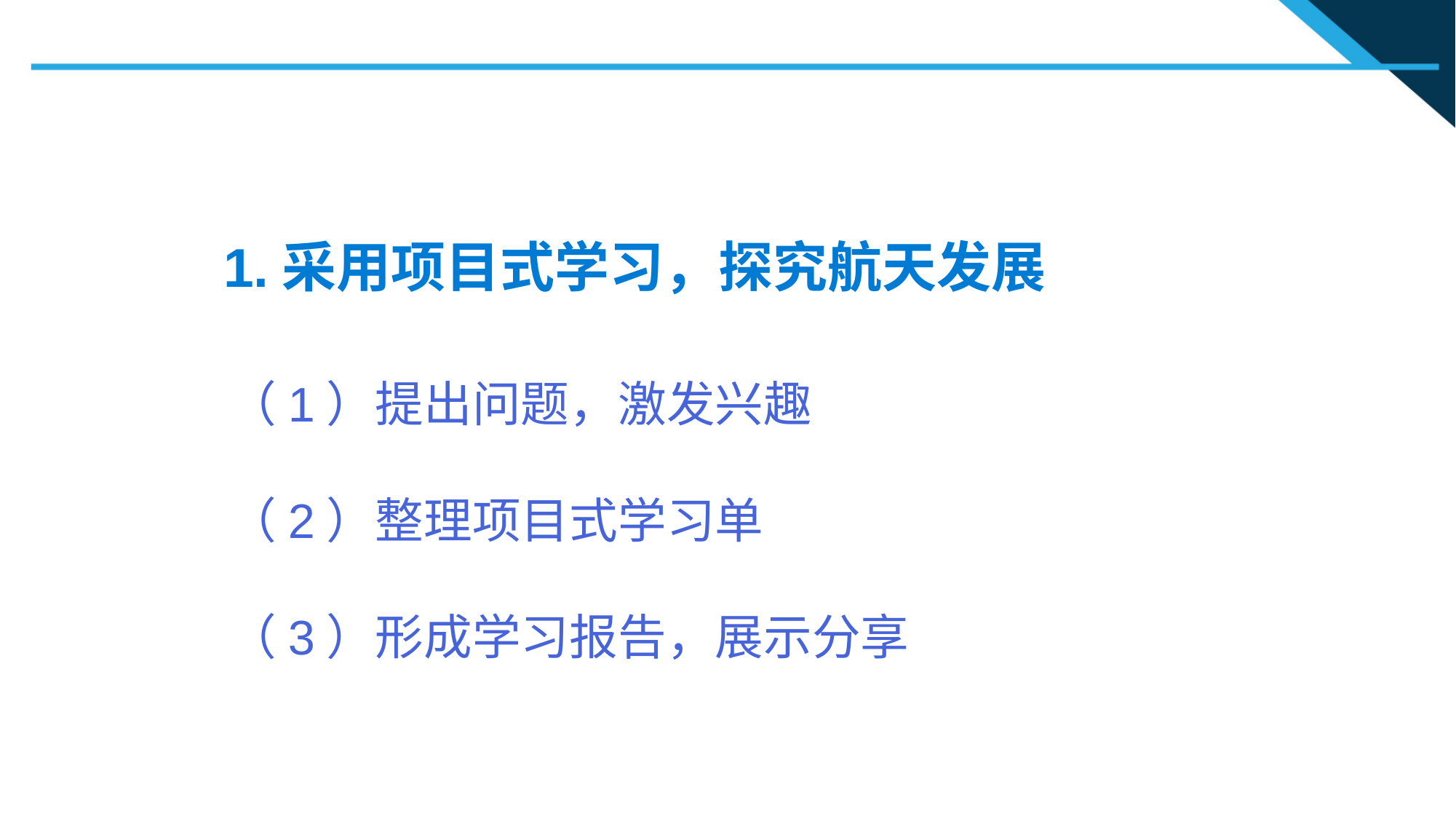

1.采用项目式学习，探究航天发展
（1）提出问题，激发兴趣

（2）整理项目式学习单

（3）形成学习报告，展示分享